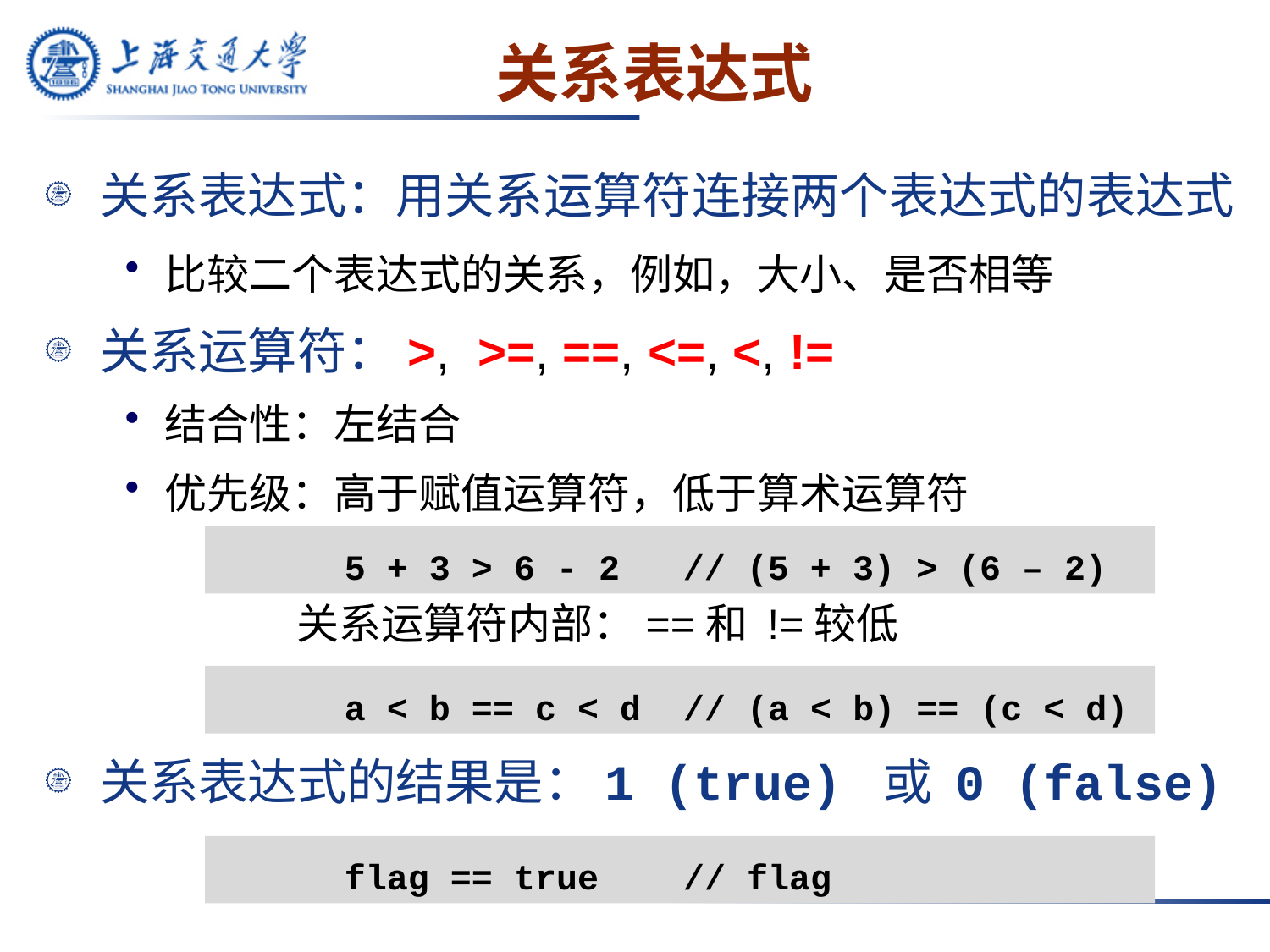

# 关系表达式
关系表达式：用关系运算符连接两个表达式的表达式
比较二个表达式的关系，例如，大小、是否相等
关系运算符：>,  >=, ==, <=, <, !=
结合性：左结合
优先级：高于赋值运算符，低于算术运算符

                 关系运算符内部：==和 !=较低

关系表达式的结果是：1 (true) 或 0 (false)
	5 + 3 > 6 - 2   // (5 + 3) > (6 – 2)
	a < b == c < d  // (a < b) == (c < d)
	flag == true    // flag